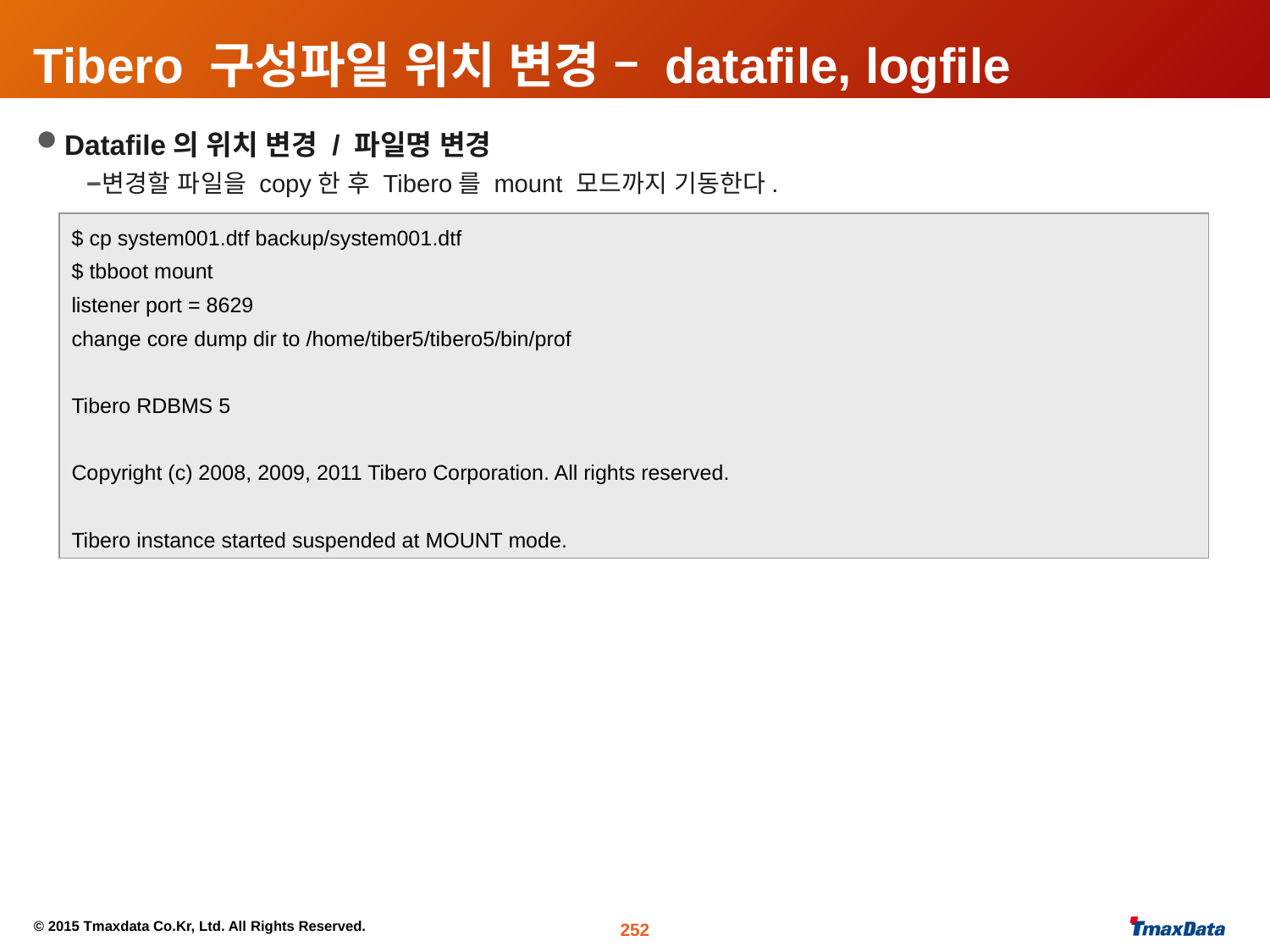

# Tibero 구성파일 위치 변경 – datafile, logfile
Datafile의 위치 변경 / 파일명 변경
변경할 파일을 copy한 후 Tibero를 mount 모드까지 기동한다.

$ cp system001.dtf backup/system001.dtf
$ tbboot mount
listener port = 8629
change core dump dir to /home/tiber5/tibero5/bin/prof

Tibero RDBMS 5

Copyright (c) 2008, 2009, 2011 Tibero Corporation. All rights reserved.

Tibero instance started suspended at MOUNT mode.